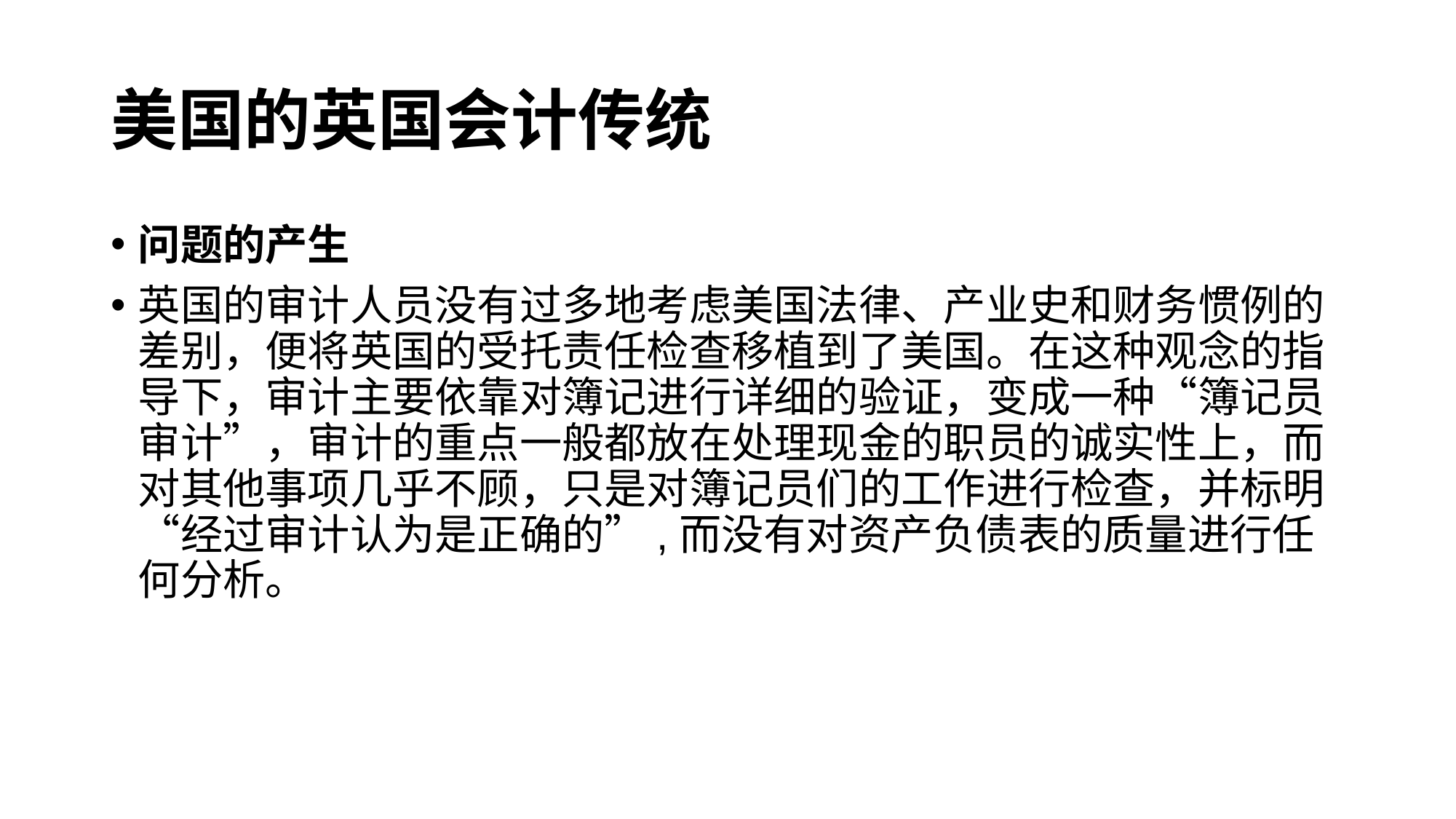

# 美国的英国会计传统
问题的产生
英国的审计人员没有过多地考虑美国法律、产业史和财务惯例的 差别，便将英国的受托责任检查移植到了美国。在这种观念的指导下，审计主要依靠对簿记进行详细的验证，变成一种“簿记员审计”，审计的重点一般都放在处理现金的职员的诚实性上，而对其他事项几乎不顾，只是对簿记员们的工作进行检查，并标明“经过审计认为是正确的”,而没有对资产负债表的质量进行任何分析。